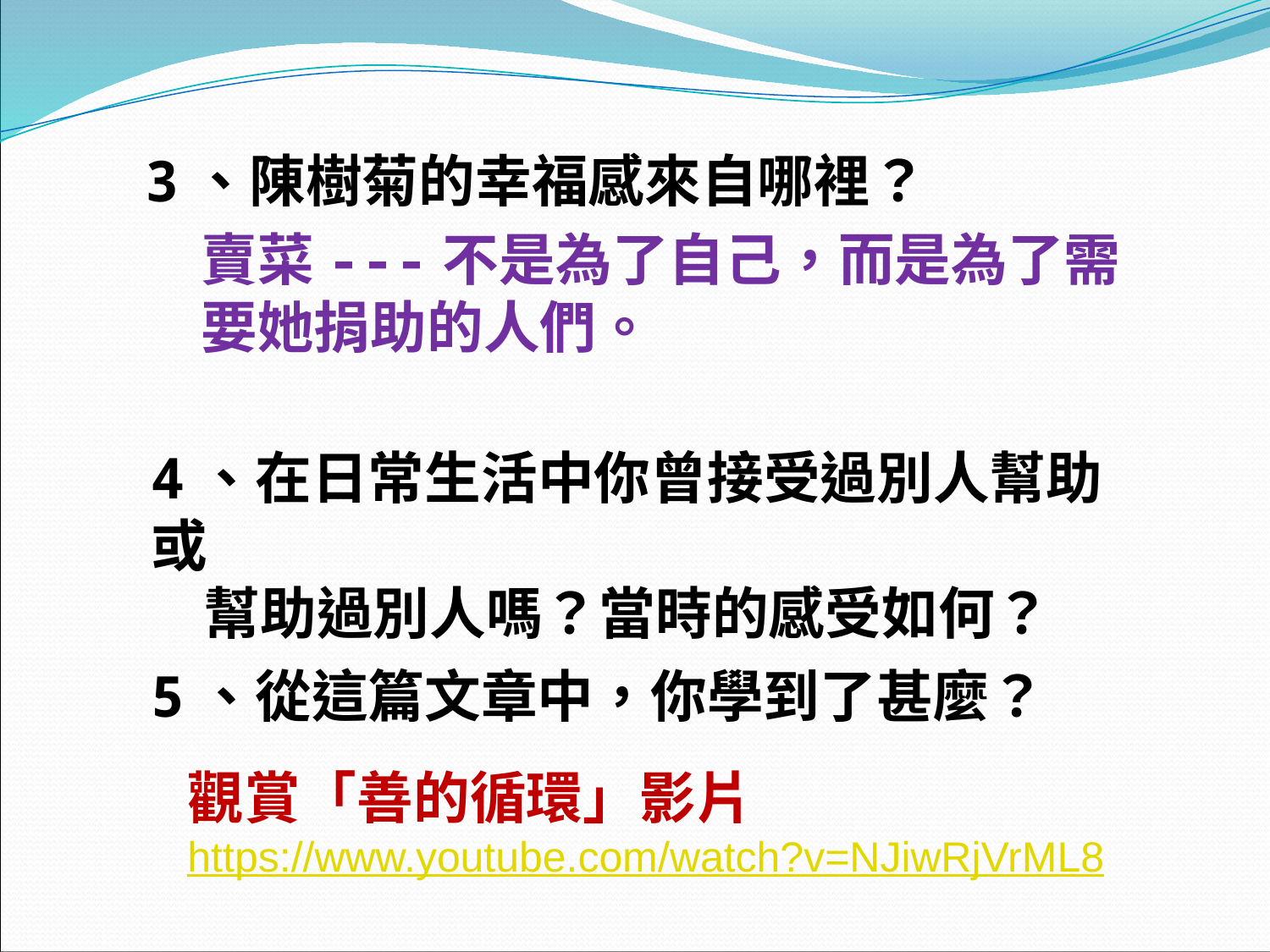

3、陳樹菊的幸福感來自哪裡？
賣菜---不是為了自己，而是為了需要她捐助的人們。
4、在日常生活中你曾接受過別人幫助或
   幫助過別人嗎？當時的感受如何？
5、從這篇文章中，你學到了甚麼？
觀賞「善的循環」影片https://www.youtube.com/watch?v=NJiwRjVrML8